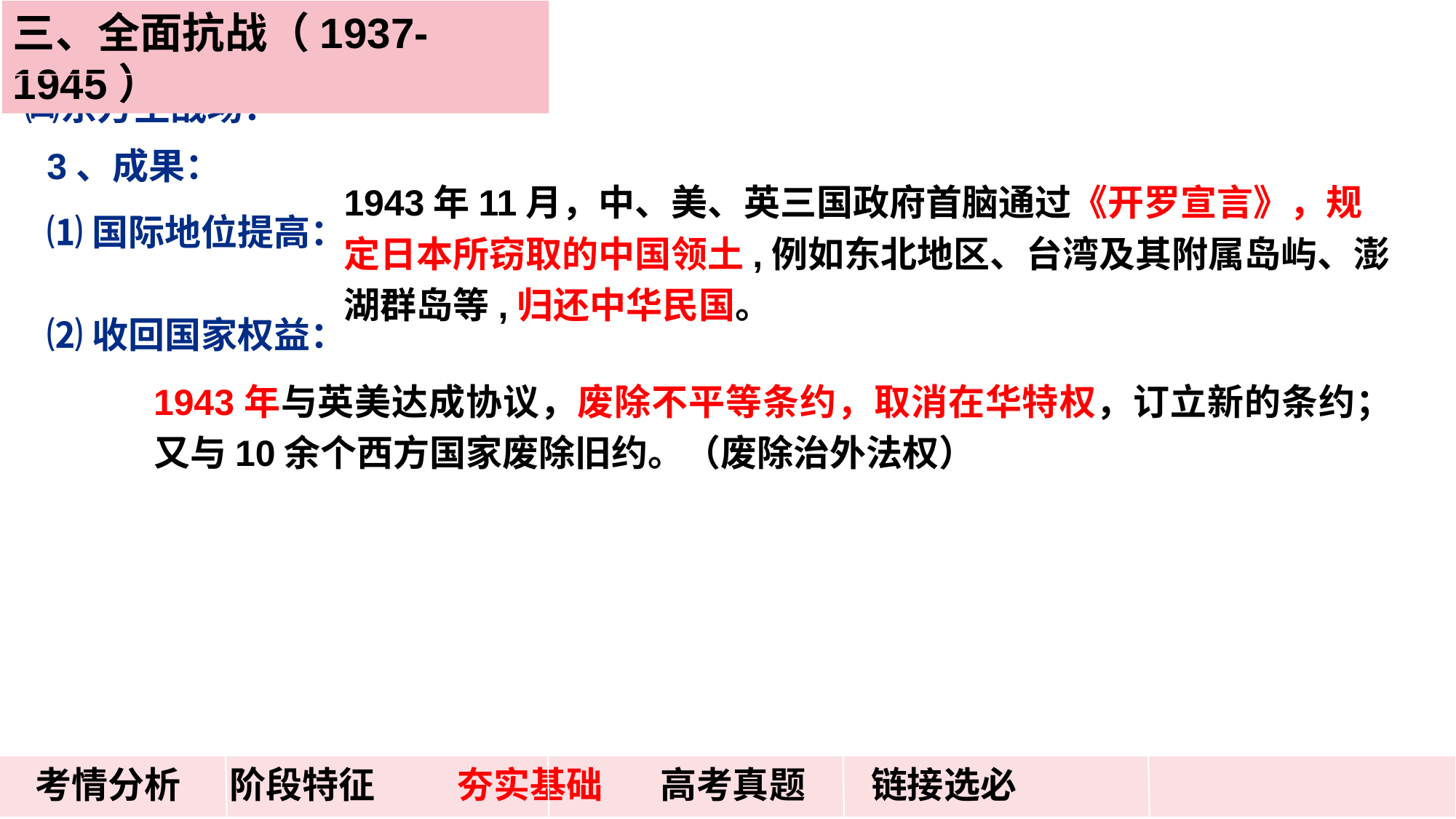

三、全面抗战（1937-1945）
㈣东方主战场：
3、成果：
1943年11月，中、美、英三国政府首脑通过《开罗宣言》，规定日本所窃取的中国领土,例如东北地区、台湾及其附属岛屿、澎湖群岛等,归还中华民国。
⑴国际地位提高：

⑵收回国家权益：
1943年与英美达成协议，废除不平等条约，取消在华特权，订立新的条约；又与10余个西方国家废除旧约。（废除治外法权）

  考情分析      阶段特征          夯实基础       高考真题        链接选必